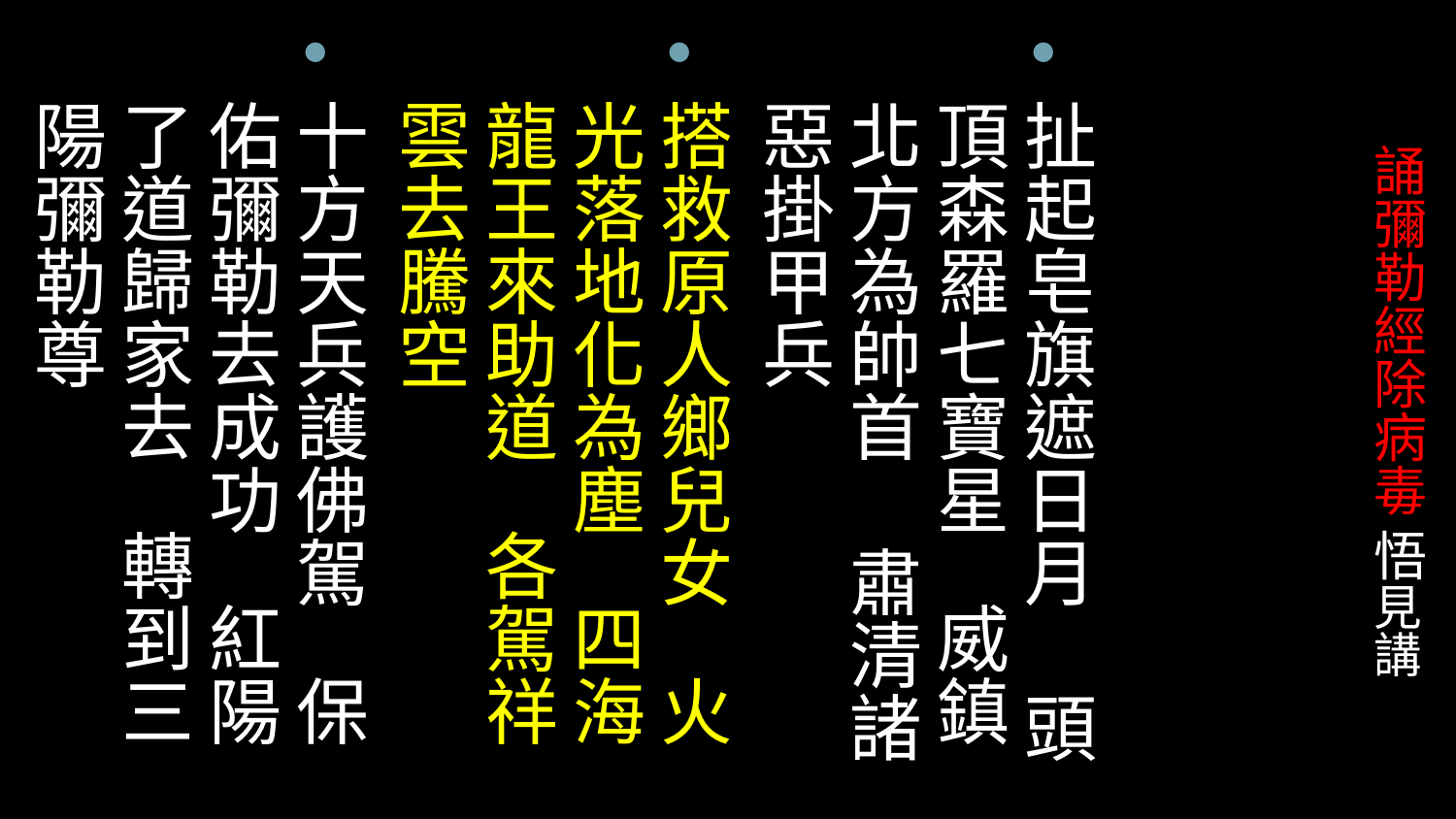

扯起皂旗遮日月     頭頂森羅七寶星    威鎮北方為帥首     肅清諸惡掛甲兵
搭救原人鄉兒女    火光落地化為塵    四海龍王來助道    各駕祥雲去騰空
十方天兵護佛駕    保佑彌勒去成功    紅陽了道歸家去    轉到三陽彌勒尊
# 誦彌勒經除病毒 悟見講